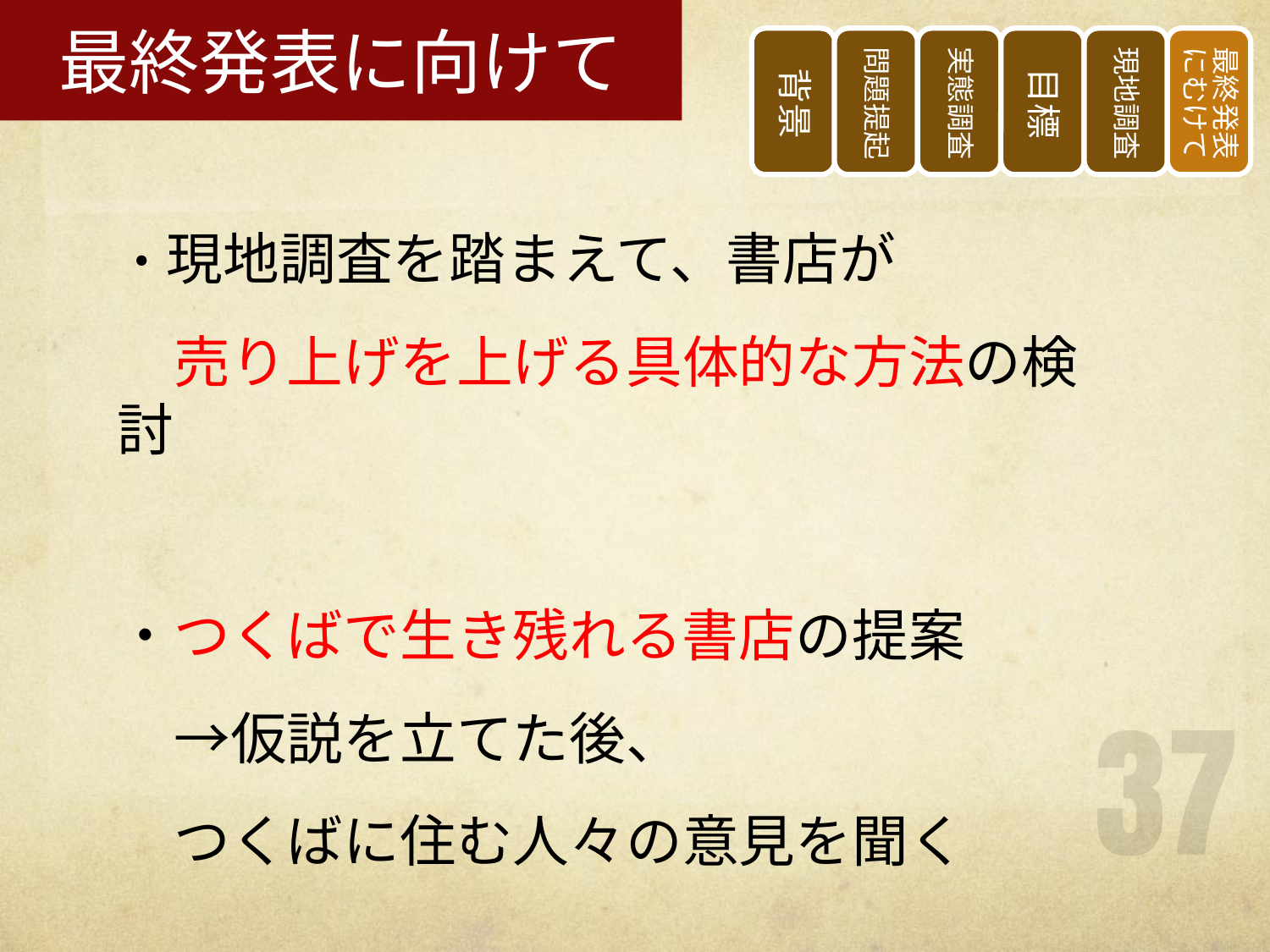

# 最終発表に向けて
背景
問題提起
実態調査
目標
現地調査
最終発表にむけて
・現地調査を踏まえて、書店が
　売り上げを上げる具体的な方法の検討

・つくばで生き残れる書店の提案
　→仮説を立てた後、
　つくばに住む人々の意見を聞く

37